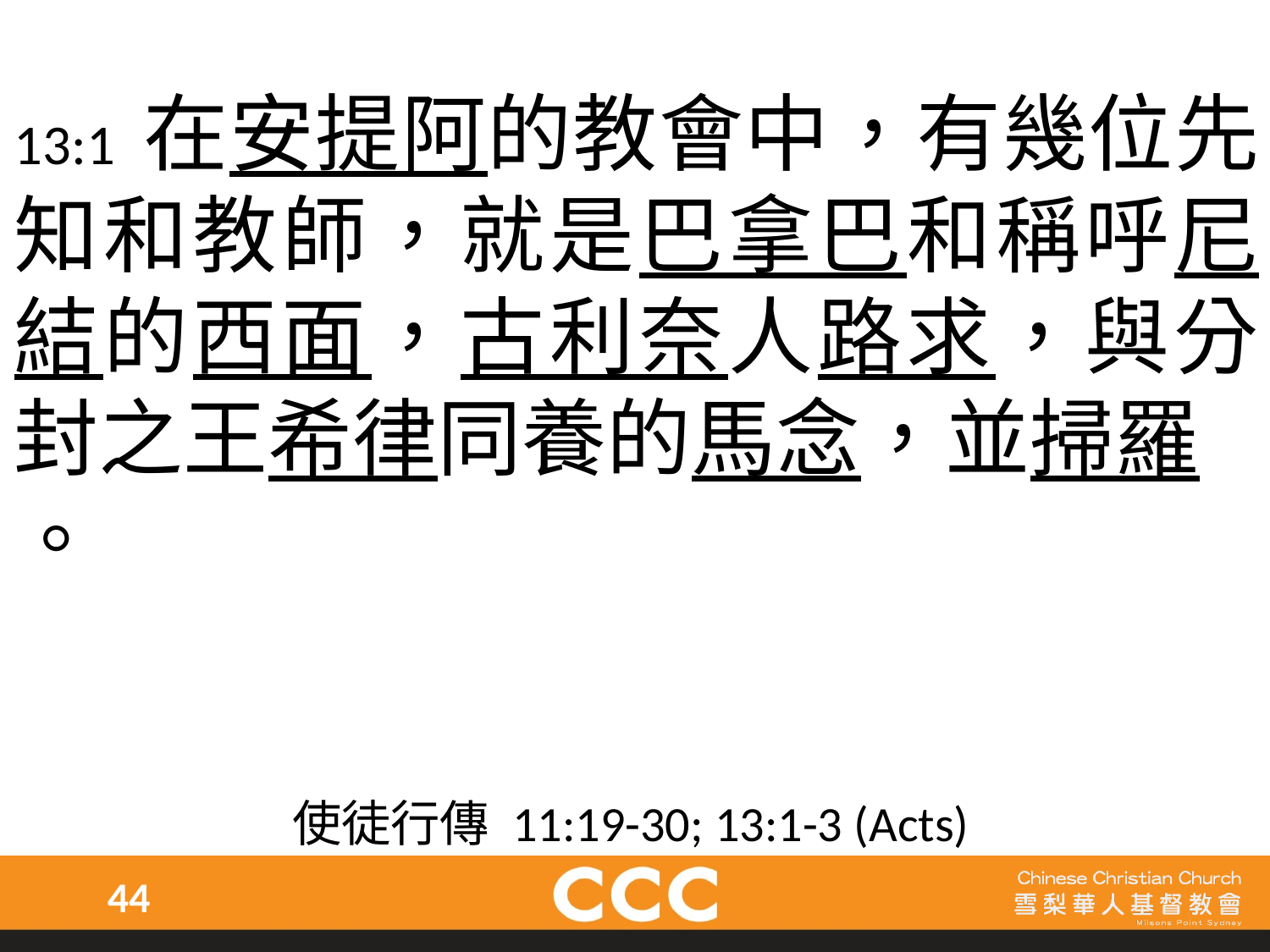

13:1 在安提阿的教會中，有幾位先知和教師，就是巴拿巴和稱呼尼結的西面，古利奈人路求，與分封之王希律同養的馬念，並掃羅
。

使徒行傳 11:19-30; 13:1-3 (Acts)
44